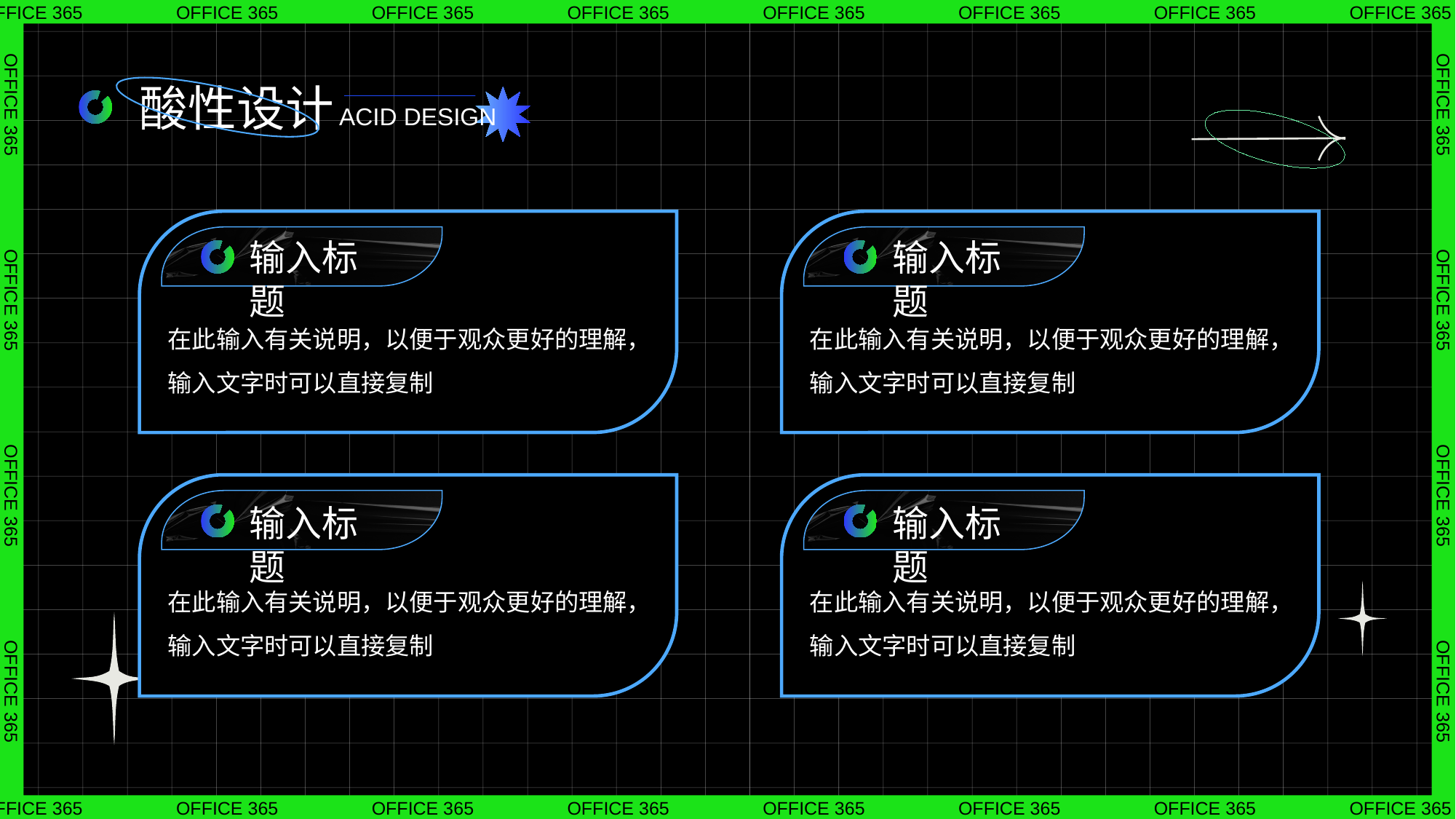

OFFICE 365
OFFICE 365
OFFICE 365
OFFICE 365
OFFICE 365
OFFICE 365
OFFICE 365
OFFICE 365
OFFICE 365
OFFICE 365
OFFICE 365
OFFICE 365
OFFICE 365
OFFICE 365
OFFICE 365
OFFICE 365
酸性设计

ACID DESIGN

输入标题
输入标题

在此输入有关说明，以便于观众更好的理解，输入文字时可以直接复制
在此输入有关说明，以便于观众更好的理解，输入文字时可以直接复制

输入标题
输入标题

在此输入有关说明，以便于观众更好的理解，输入文字时可以直接复制
在此输入有关说明，以便于观众更好的理解，输入文字时可以直接复制

OFFICE 365
OFFICE 365
OFFICE 365
OFFICE 365
OFFICE 365
OFFICE 365
OFFICE 365
OFFICE 365